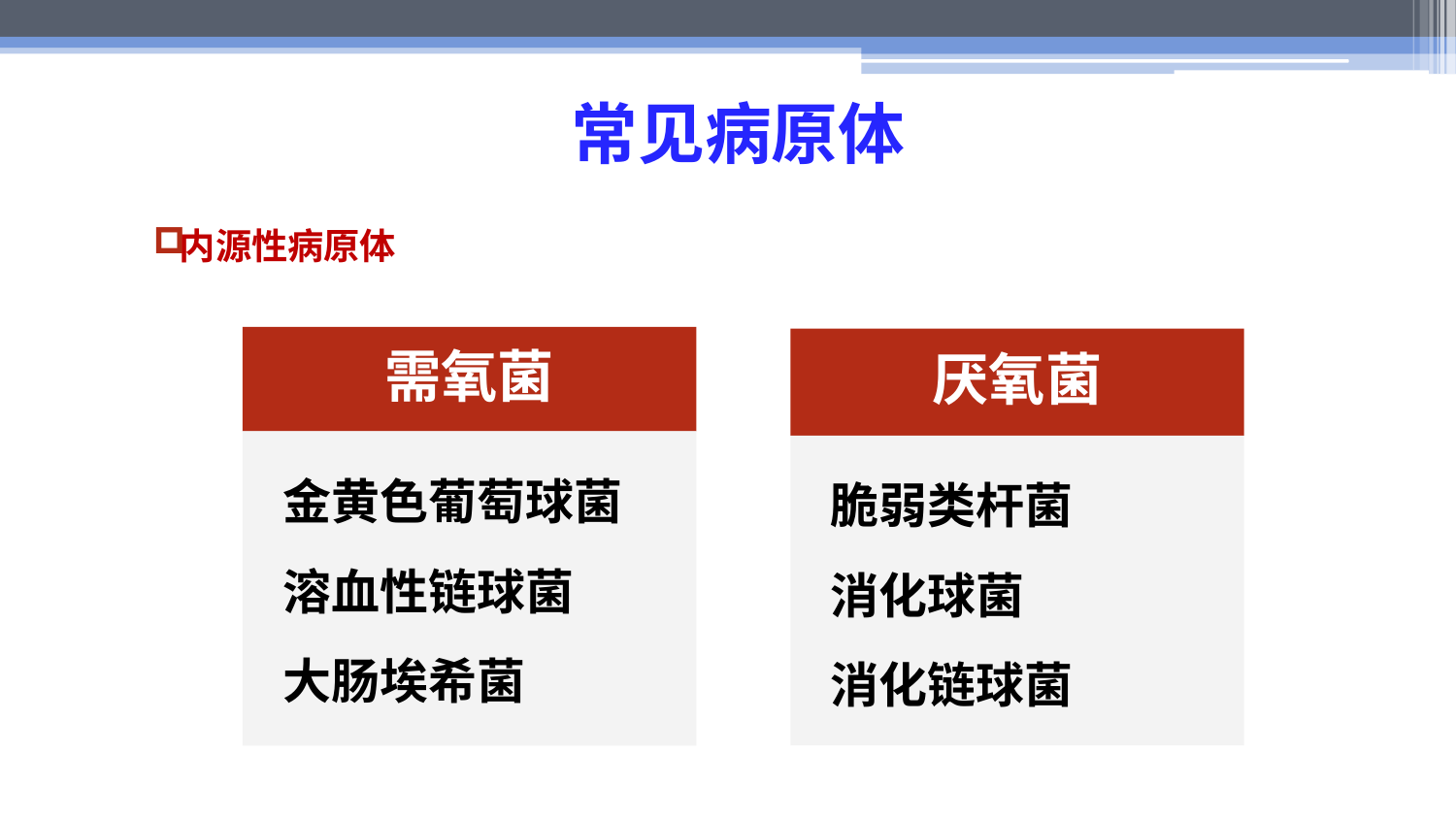

# 常见病原体
内源性病原体

需氧菌
金黄色葡萄球菌
溶血性链球菌
大肠埃希菌

厌氧菌
脆弱类杆菌
消化球菌
消化链球菌